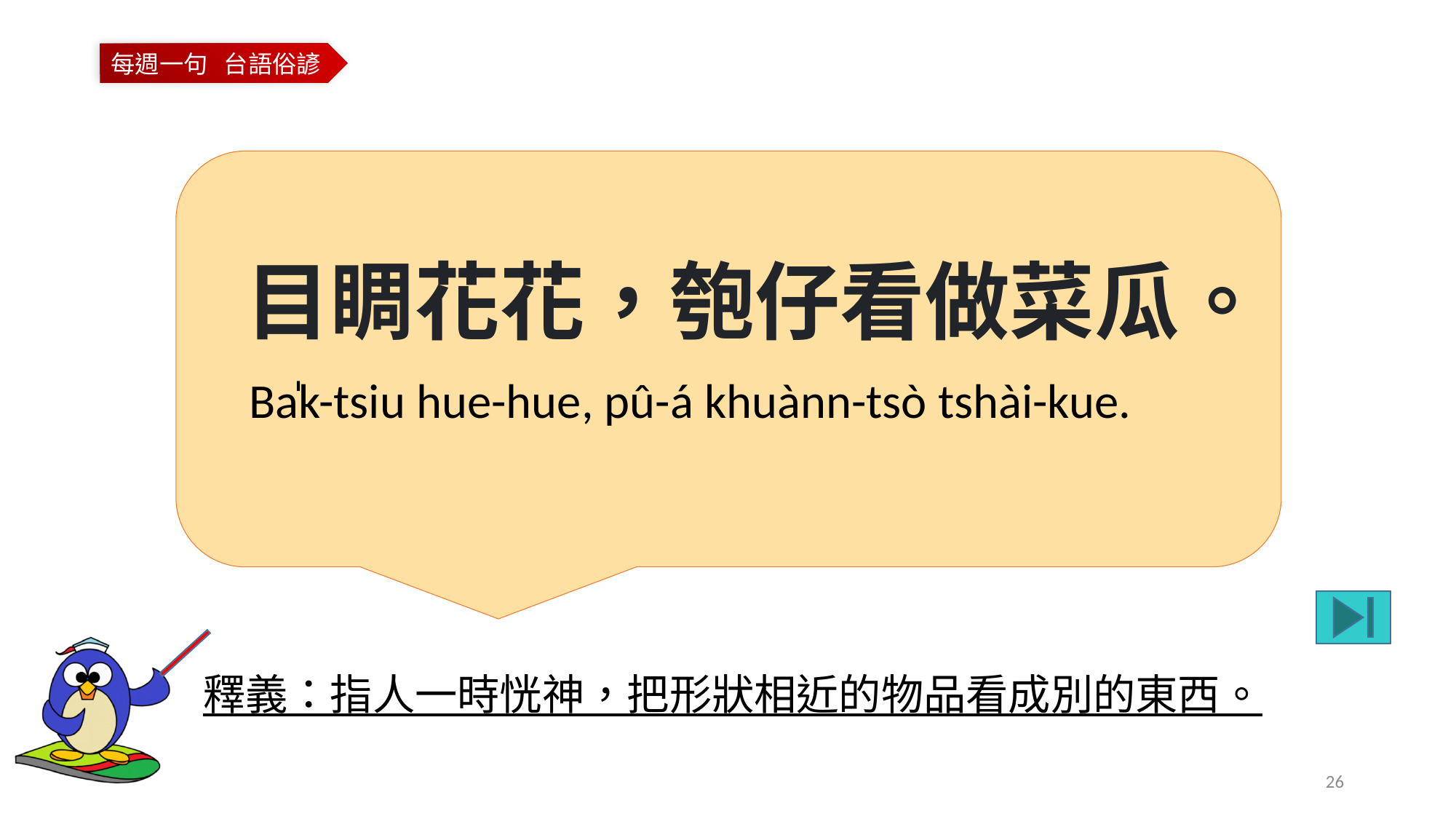

目睭花花，匏仔看做菜瓜。
Ba̍k-tsiu hue-hue, pû-á khuànn-tsò tshài-kue.

釋義：指人一時恍神，把形狀相近的物品看成別的東西。
26